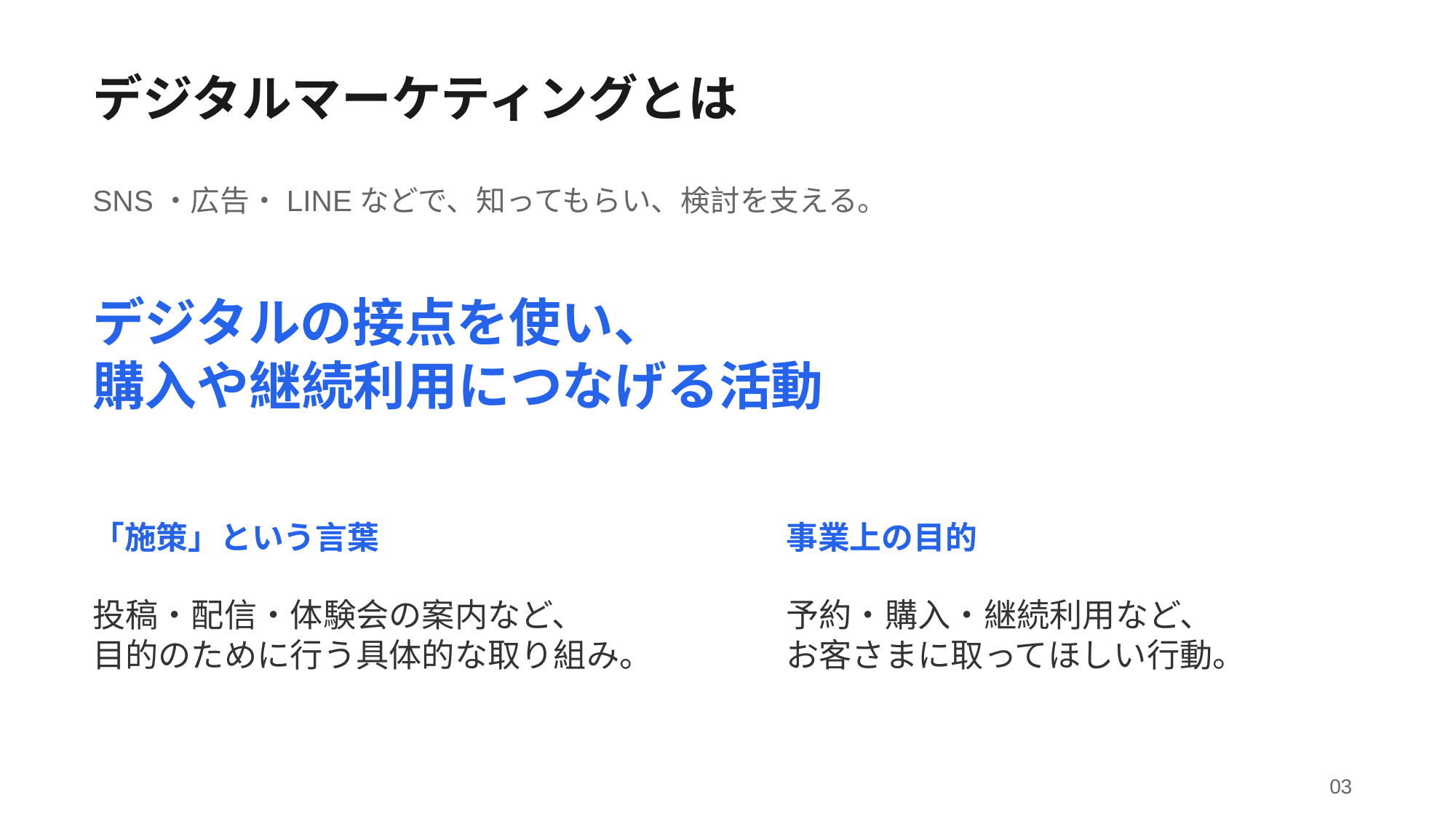

デジタルマーケティングとは
SNS・広告・LINEなどで、知ってもらい、検討を支える。
デジタルの接点を使い、
購入や継続利用につなげる活動
「施策」という言葉
事業上の目的
投稿・配信・体験会の案内など、
目的のために行う具体的な取り組み。
予約・購入・継続利用など、
お客さまに取ってほしい行動。
03